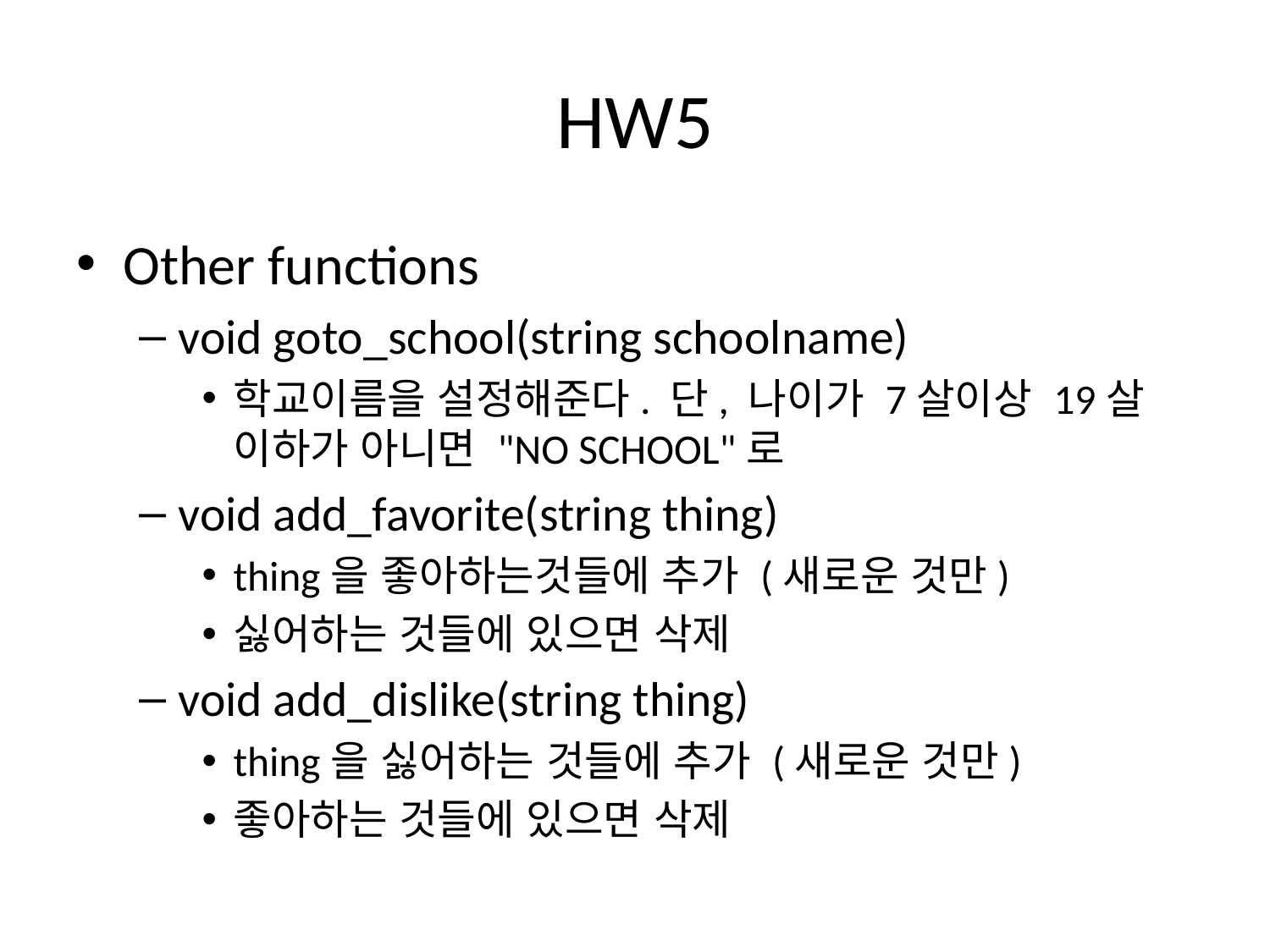

# HW5
Other functions
void goto_school(string schoolname)
학교이름을 설정해준다. 단, 나이가 7살이상 19살 이하가 아니면 "NO SCHOOL"로
void add_favorite(string thing)
thing을 좋아하는것들에 추가 (새로운 것만)
싫어하는 것들에 있으면 삭제
void add_dislike(string thing)
thing을 싫어하는 것들에 추가 (새로운 것만)
좋아하는 것들에 있으면 삭제